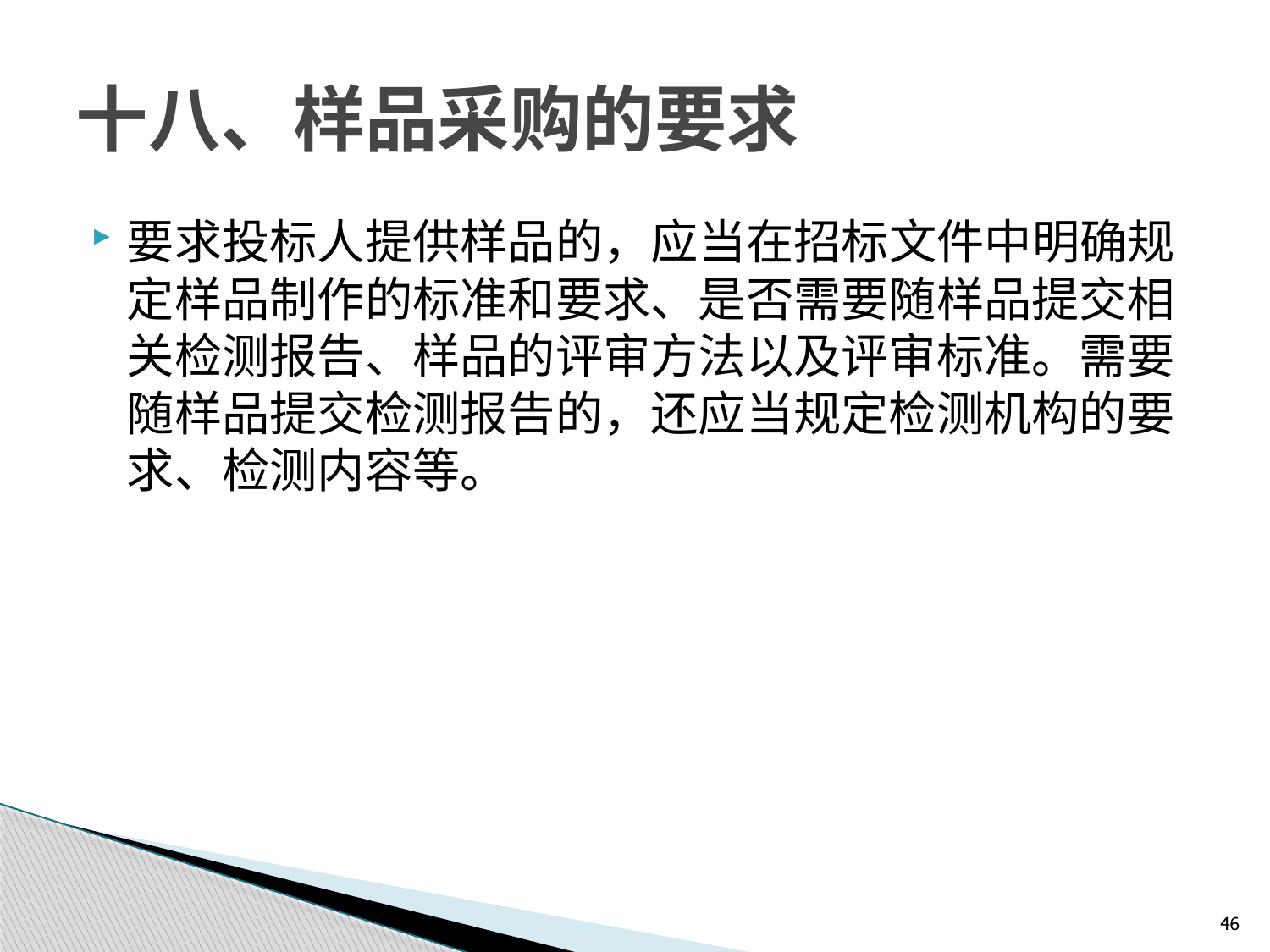

# 十八、样品采购的要求
要求投标人提供样品的，应当在招标文件中明确规定样品制作的标准和要求、是否需要随样品提交相关检测报告、样品的评审方法以及评审标准。需要随样品提交检测报告的，还应当规定检测机构的要求、检测内容等。
46